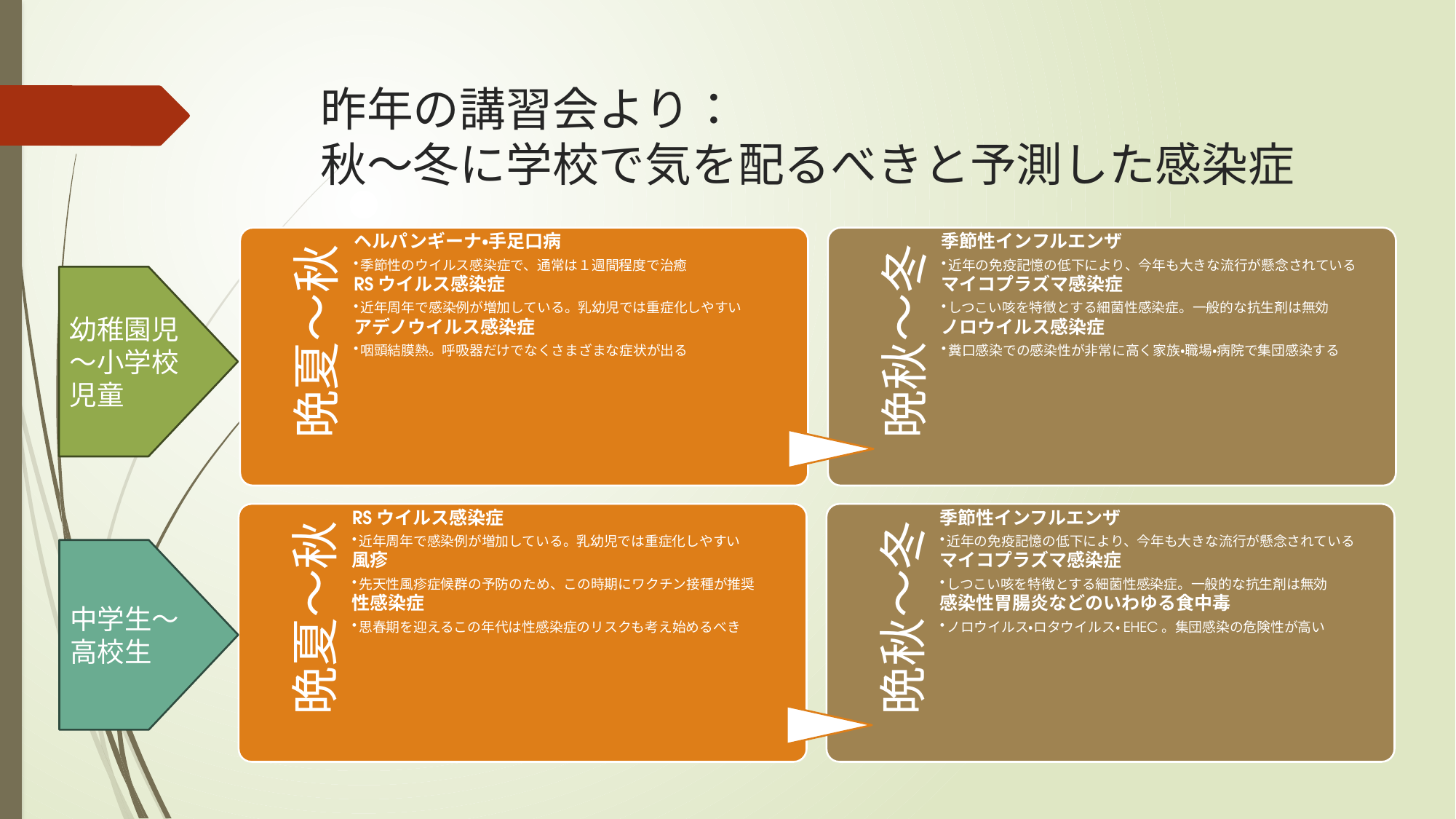

# 昨年の講習会より： 秋～冬に学校で気を配るべきと予測した感染症
晩夏～秋
ヘルパンギーナ・手足口病
季節性のウイルス感染症で、通常は１週間程度で治癒
RSウイルス感染症
近年周年で感染例が増加している。乳幼児では重症化しやすい
アデノウイルス感染症
咽頭結膜熱。呼吸器だけでなくさまざまな症状が出る
晩秋～冬
季節性インフルエンザ
近年の免疫記憶の低下により、今年も大きな流行が懸念されている
マイコプラズマ感染症
しつこい咳を特徴とする細菌性感染症。一般的な抗生剤は無効
ノロウイルス感染症
糞口感染での感染性が非常に高く家族・職場・病院で集団感染する
幼稚園児～小学校児童
晩夏～秋
RSウイルス感染症
近年周年で感染例が増加している。乳幼児では重症化しやすい
風疹
先天性風疹症候群の予防のため、この時期にワクチン接種が推奨
性感染症
思春期を迎えるこの年代は性感染症のリスクも考え始めるべき
晩秋～冬
季節性インフルエンザ
近年の免疫記憶の低下により、今年も大きな流行が懸念されている
マイコプラズマ感染症
しつこい咳を特徴とする細菌性感染症。一般的な抗生剤は無効
感染性胃腸炎などのいわゆる食中毒
ノロウイルス・ロタウイルス・EHEC。集団感染の危険性が高い
中学生～高校生